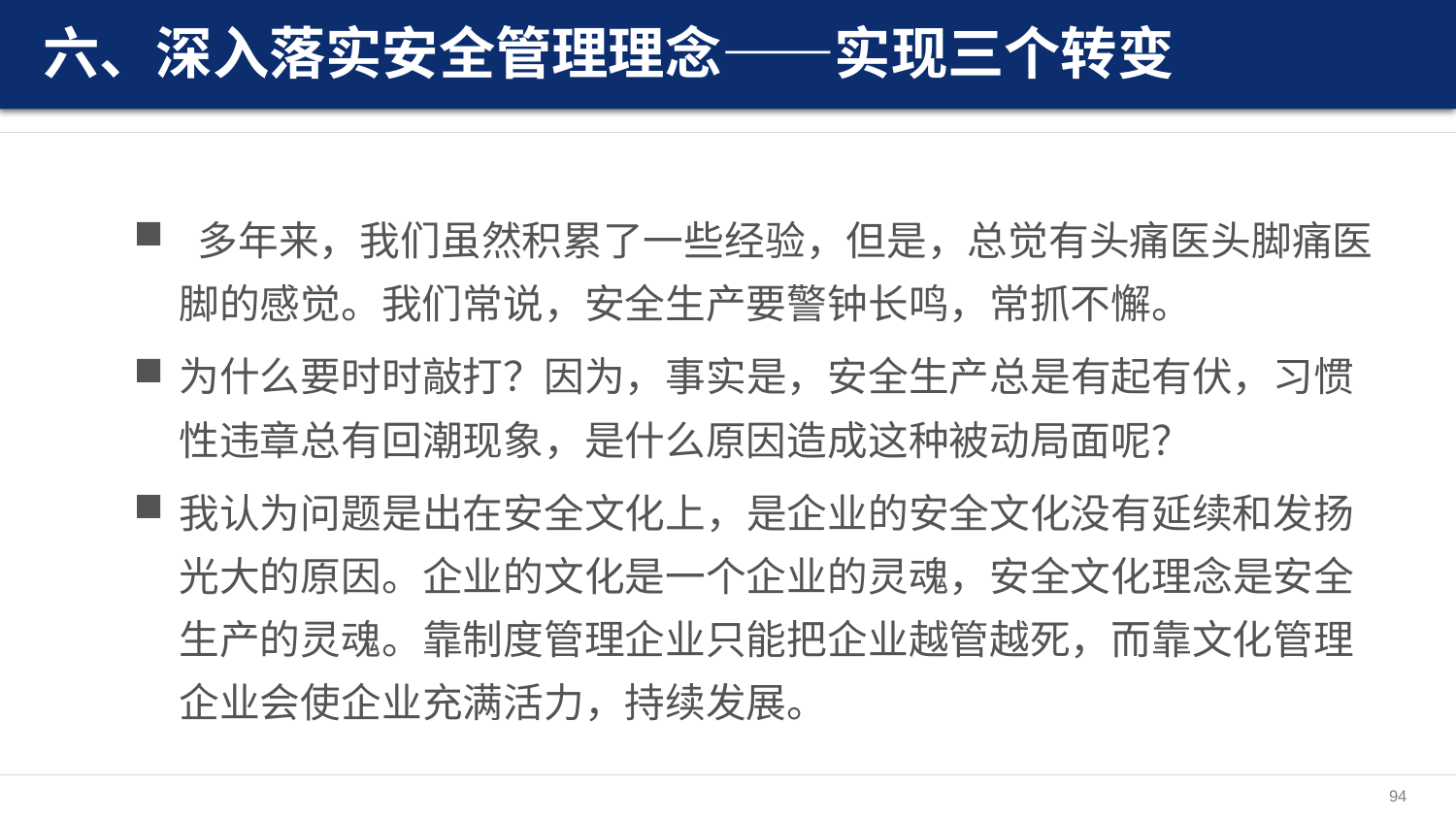

六、深入落实安全管理理念——实现三个转变
 多年来，我们虽然积累了一些经验，但是，总觉有头痛医头脚痛医脚的感觉。我们常说，安全生产要警钟长鸣，常抓不懈。
为什么要时时敲打？因为，事实是，安全生产总是有起有伏，习惯性违章总有回潮现象，是什么原因造成这种被动局面呢？
我认为问题是出在安全文化上，是企业的安全文化没有延续和发扬光大的原因。企业的文化是一个企业的灵魂，安全文化理念是安全生产的灵魂。靠制度管理企业只能把企业越管越死，而靠文化管理企业会使企业充满活力，持续发展。
94